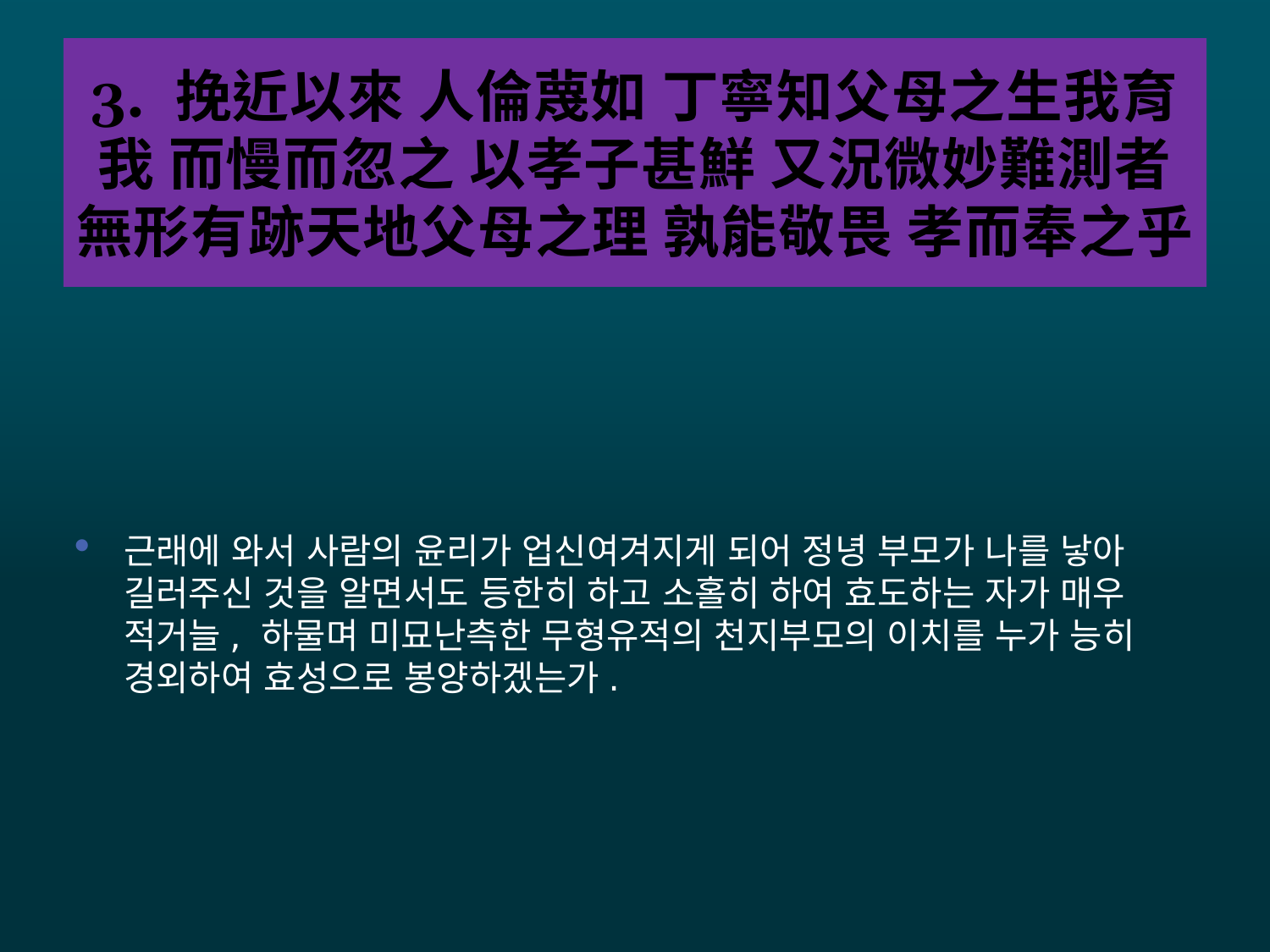

# 3. 挽近以來 人倫蔑如 丁寧知父母之生我育我 而慢而忽之 以孝子甚鮮 又況微妙難測者無形有跡天地父母之理 孰能敬畏 孝而奉之乎
근래에 와서 사람의 윤리가 업신여겨지게 되어 정녕 부모가 나를 낳아 길러주신 것을 알면서도 등한히 하고 소홀히 하여 효도하는 자가 매우 적거늘, 하물며 미묘난측한 무형유적의 천지부모의 이치를 누가 능히 경외하여 효성으로 봉양하겠는가.